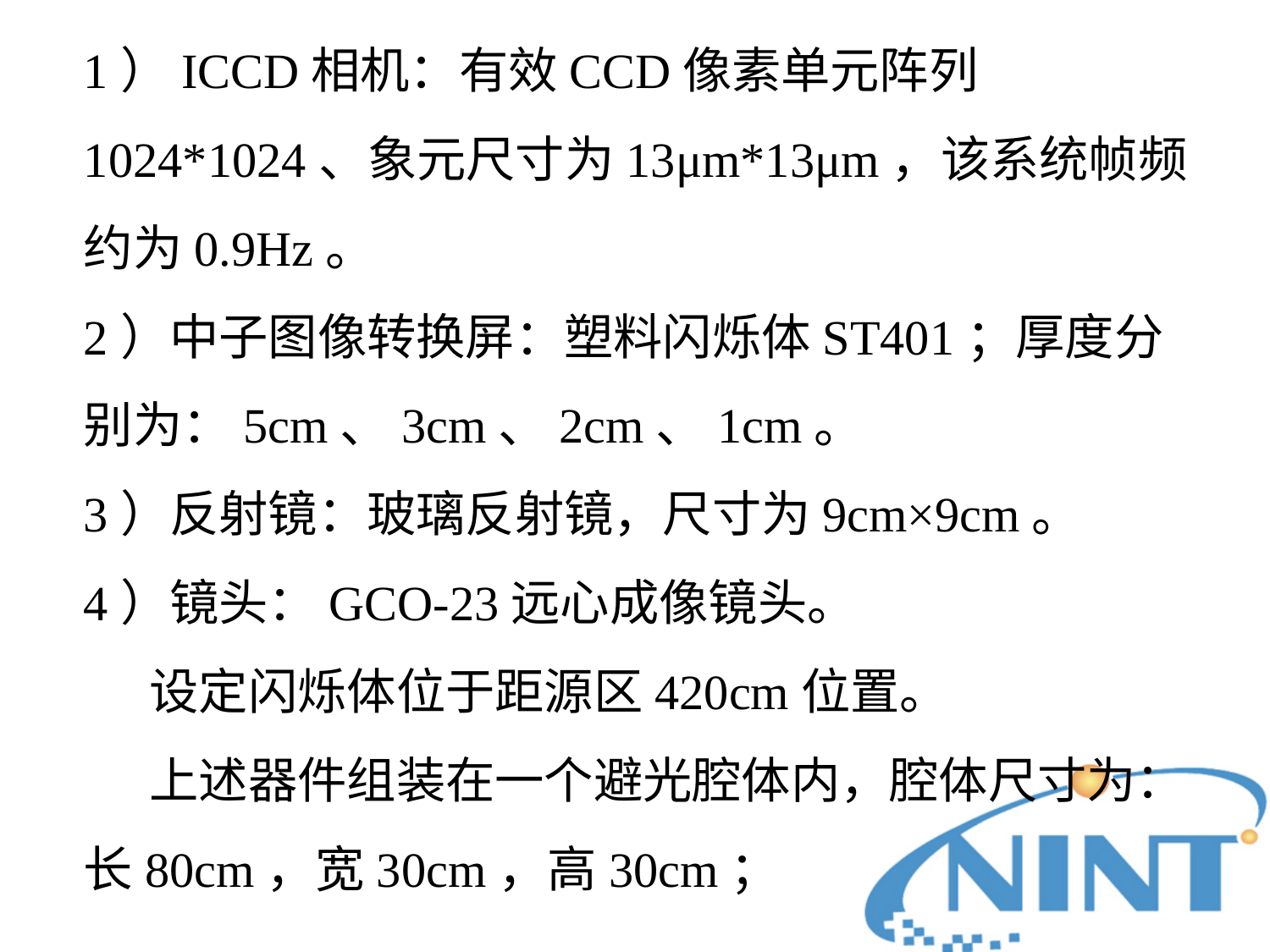

# 1）ICCD相机：有效CCD像素单元阵列1024*1024、象元尺寸为13μm*13μm，该系统帧频约为0.9Hz。 2）中子图像转换屏：塑料闪烁体ST401；厚度分别为：5cm、3cm、2cm、1cm。 3）反射镜：玻璃反射镜，尺寸为9cm×9cm。 4）镜头：GCO-23远心成像镜头。 设定闪烁体位于距源区420cm位置。 上述器件组装在一个避光腔体内，腔体尺寸为：长80cm，宽30cm，高30cm；
8